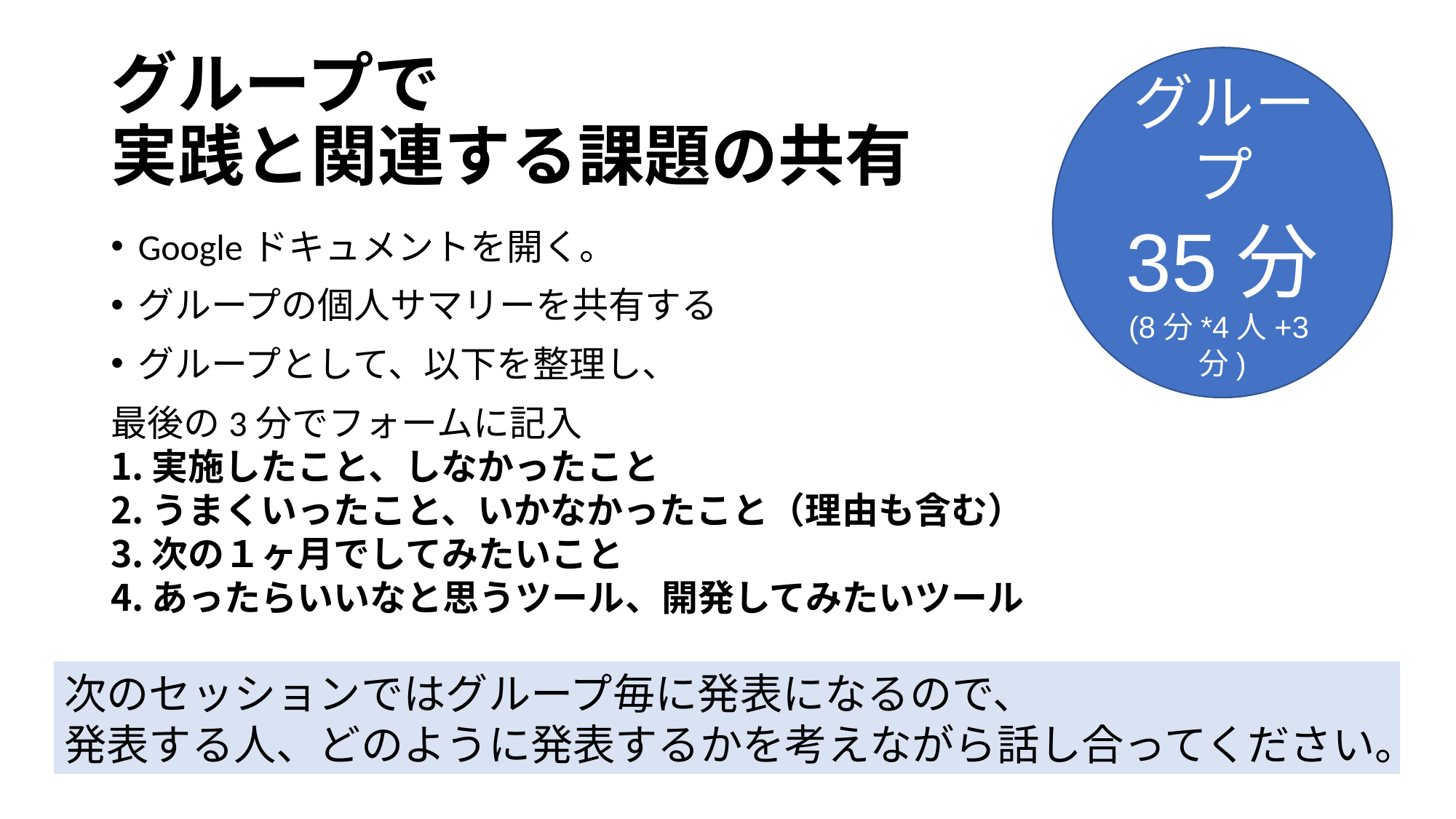

# グループで 実践と関連する課題の共有
グループ
35分
(8分*4人+3分)
Googleドキュメントを開く。
グループの個人サマリーを共有する
グループとして、以下を整理し、
最後の3分でフォームに記入
実施したこと、しなかったこと
うまくいったこと、いかなかったこと（理由も含む）
次の１ヶ月でしてみたいこと
あったらいいなと思うツール、開発してみたいツール

次のセッションではグループ毎に発表になるので、
発表する人、どのように発表するかを考えながら話し合ってください。